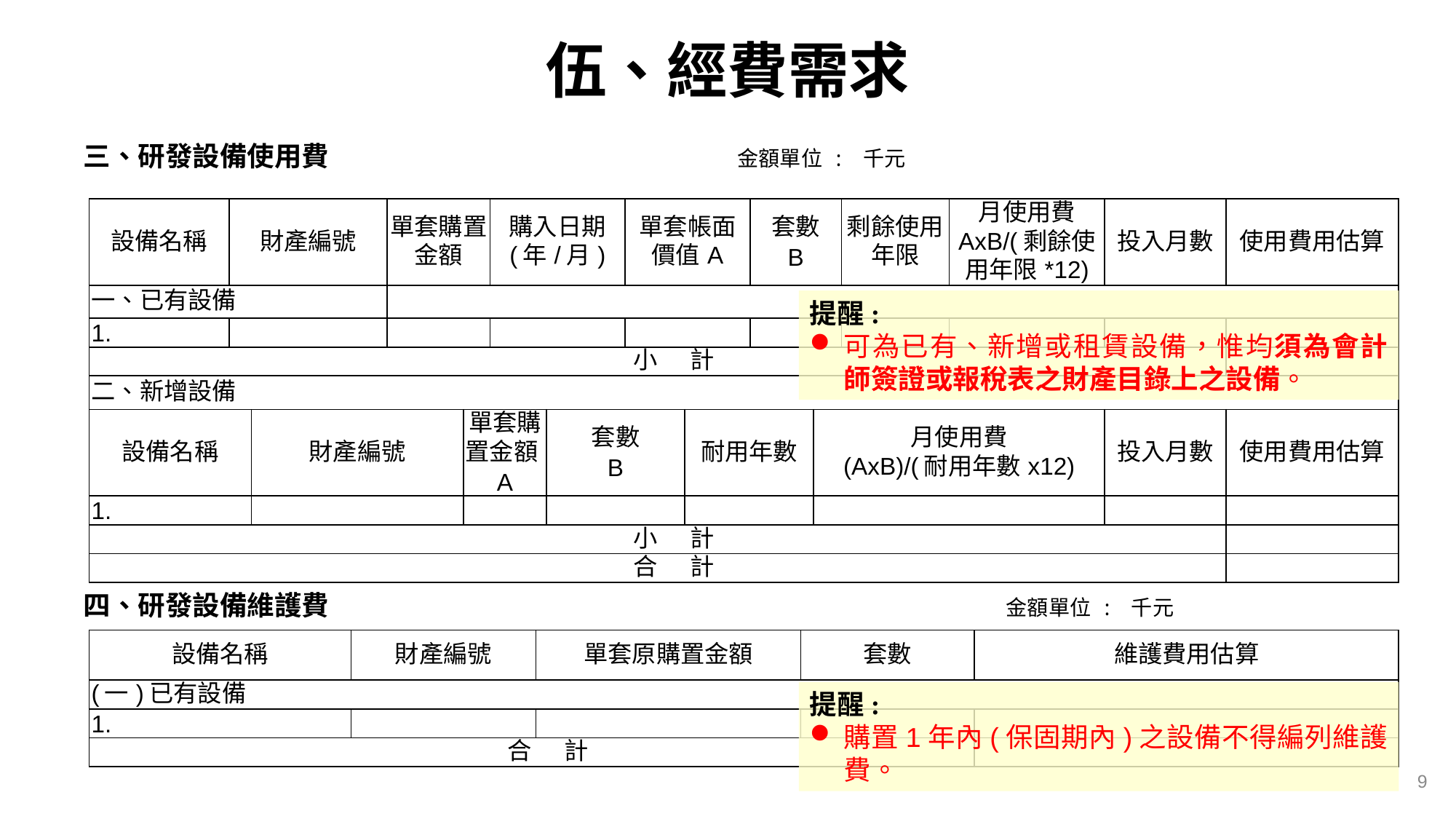

# 伍、經費需求
三、研發設備使用費                                                                  金額單位 : 千元

四、研發設備維護費　　　　　　　　　　　　　　　　　　                              金額單位 : 千元

| 設備名稱 | 財產編號 |  | 單套購置金額 |  | 購入日期 (年/月) |  | 單套帳面價值A |  | 套數 B |  | 剩餘使用年限 | 月使用費 AxB/(剩餘使用年限\*12) | 投入月數 | 使用費用估算 |
| --- | --- | --- | --- | --- | --- | --- | --- | --- | --- | --- | --- | --- | --- | --- |
| 一、已有設備 |  |  |  |  |  |  |  |  |  |  |  |  |  |  |
| 1. |  |  |  |  |  |  |  |  |  |  |  |  |  |  |
| 小 計 |  |  |  |  |  |  |  |  |  |  |  |  |  |  |
| 二、新增設備 |  |  |  |  |  |  |  |  |  |  |  |  |  |  |
| 設備名稱 |  | 財產編號 |  | 單套購置金額A |  | 套數 B |  | 耐用年數 |  | 月使用費 (AxB)/(耐用年數x12) |  |  | 投入月數 | 使用費用估算 |
| 1. |  |  |  |  |  |  |  |  |  |  |  |  |  |  |
| 小 計 |  |  |  |  |  |  |  |  |  |  |  |  |  |  |
| 合 計 |  |  |  |  |  |  |  |  |  |  |  |  |  |  |
提醒:
可為已有、新增或租賃設備，惟均須為會計師簽證或報稅表之財產目錄上之設備。
| 設備名稱 | 財產編號 | 單套原購置金額 | 套數 | 維護費用估算 |
| --- | --- | --- | --- | --- |
| (一)已有設備 |  |  |  |  |
| 1. |  |  |  |  |
| 合 計 |  |  |  |  |
提醒:
購置1年內(保固期內)之設備不得編列維護費。
9